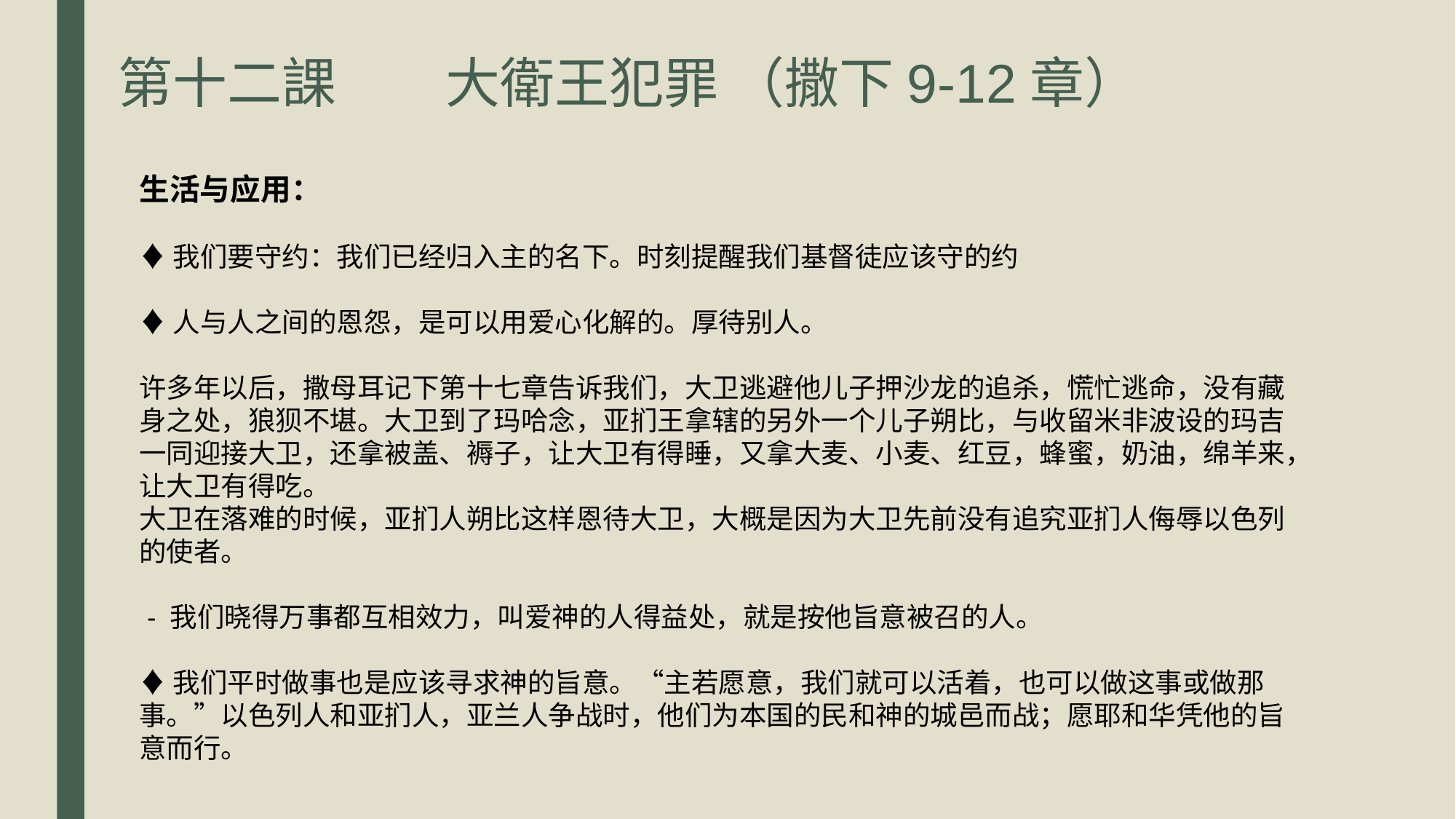

第十二課	大衛王犯罪 （撒下9-12章）
生活与应用：

♦我们要守约：我们已经归入主的名下。时刻提醒我们基督徒应该守的约

♦人与人之间的恩怨，是可以用爱心化解的。厚待别人。

许多年以后，撒母耳记下第十七章告诉我们，大卫逃避他儿子押沙龙的追杀，慌忙逃命，没有藏身之处，狼狈不堪。大卫到了玛哈念，亚扪王拿辖的另外一个儿子朔比，与收留米非波设的玛吉一同迎接大卫，还拿被盖、褥子，让大卫有得睡，又拿大麦、小麦、红豆，蜂蜜，奶油，绵羊来，让大卫有得吃。
大卫在落难的时候，亚扪人朔比这样恩待大卫，大概是因为大卫先前没有追究亚扪人侮辱以色列的使者。

 - 我们晓得万事都互相效力，叫爱神的人得益处，就是按他旨意被召的人。

♦我们平时做事也是应该寻求神的旨意。“主若愿意，我们就可以活着，也可以做这事或做那事。”以色列人和亚扪人，亚兰人争战时，他们为本国的民和神的城邑而战；愿耶和华凭他的旨意而行。